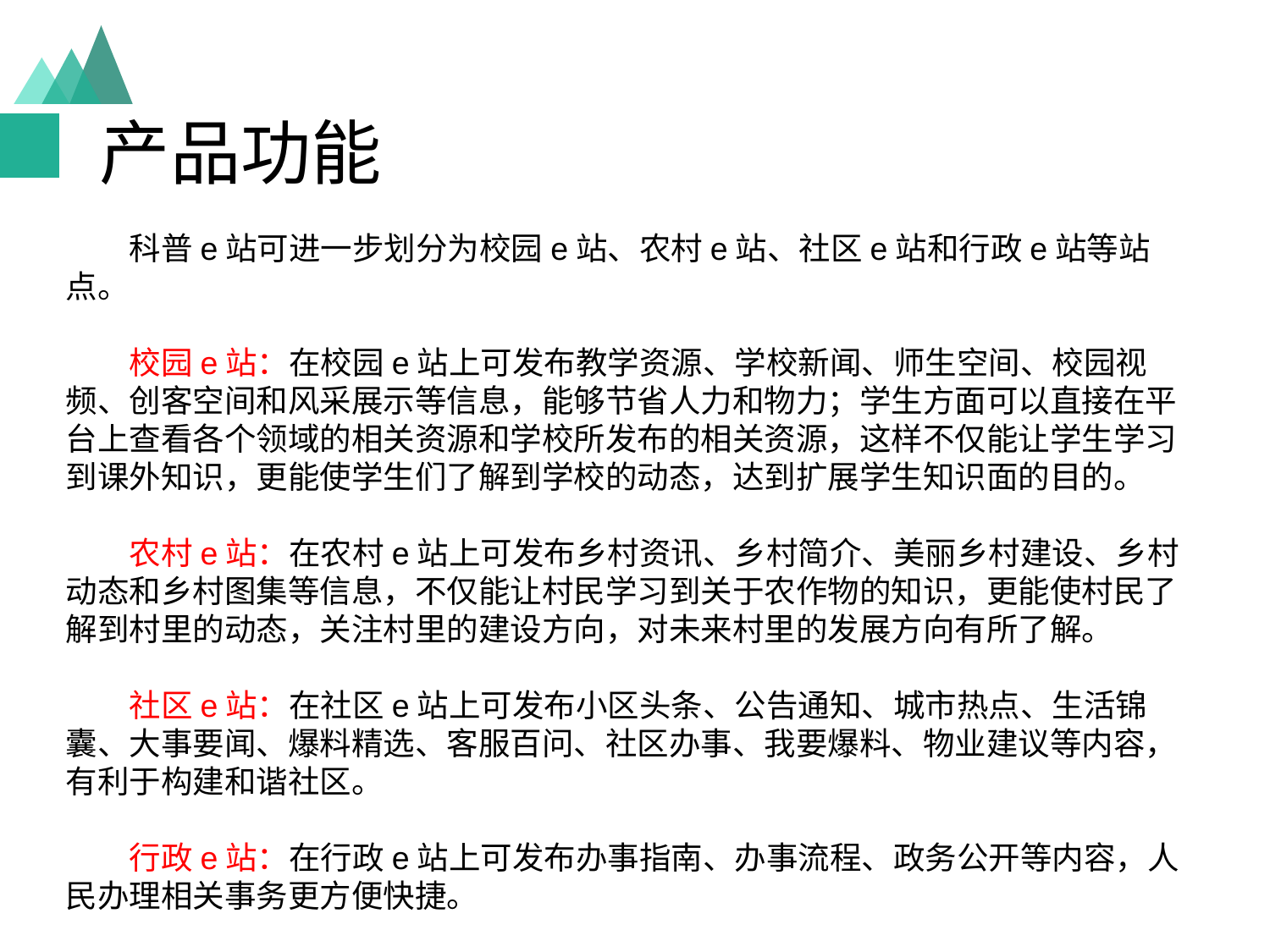

# 产品功能
科普e站可进一步划分为校园e站、农村e站、社区e站和行政e站等站点。

校园e站：在校园e站上可发布教学资源、学校新闻、师生空间、校园视频、创客空间和风采展示等信息，能够节省人力和物力；学生方面可以直接在平台上查看各个领域的相关资源和学校所发布的相关资源，这样不仅能让学生学习到课外知识，更能使学生们了解到学校的动态，达到扩展学生知识面的目的。

农村e站：在农村e站上可发布乡村资讯、乡村简介、美丽乡村建设、乡村动态和乡村图集等信息，不仅能让村民学习到关于农作物的知识，更能使村民了解到村里的动态，关注村里的建设方向，对未来村里的发展方向有所了解。

社区e站：在社区e站上可发布小区头条、公告通知、城市热点、生活锦囊、大事要闻、爆料精选、客服百问、社区办事、我要爆料、物业建议等内容，有利于构建和谐社区。

行政e站：在行政e站上可发布办事指南、办事流程、政务公开等内容，人民办理相关事务更方便快捷。